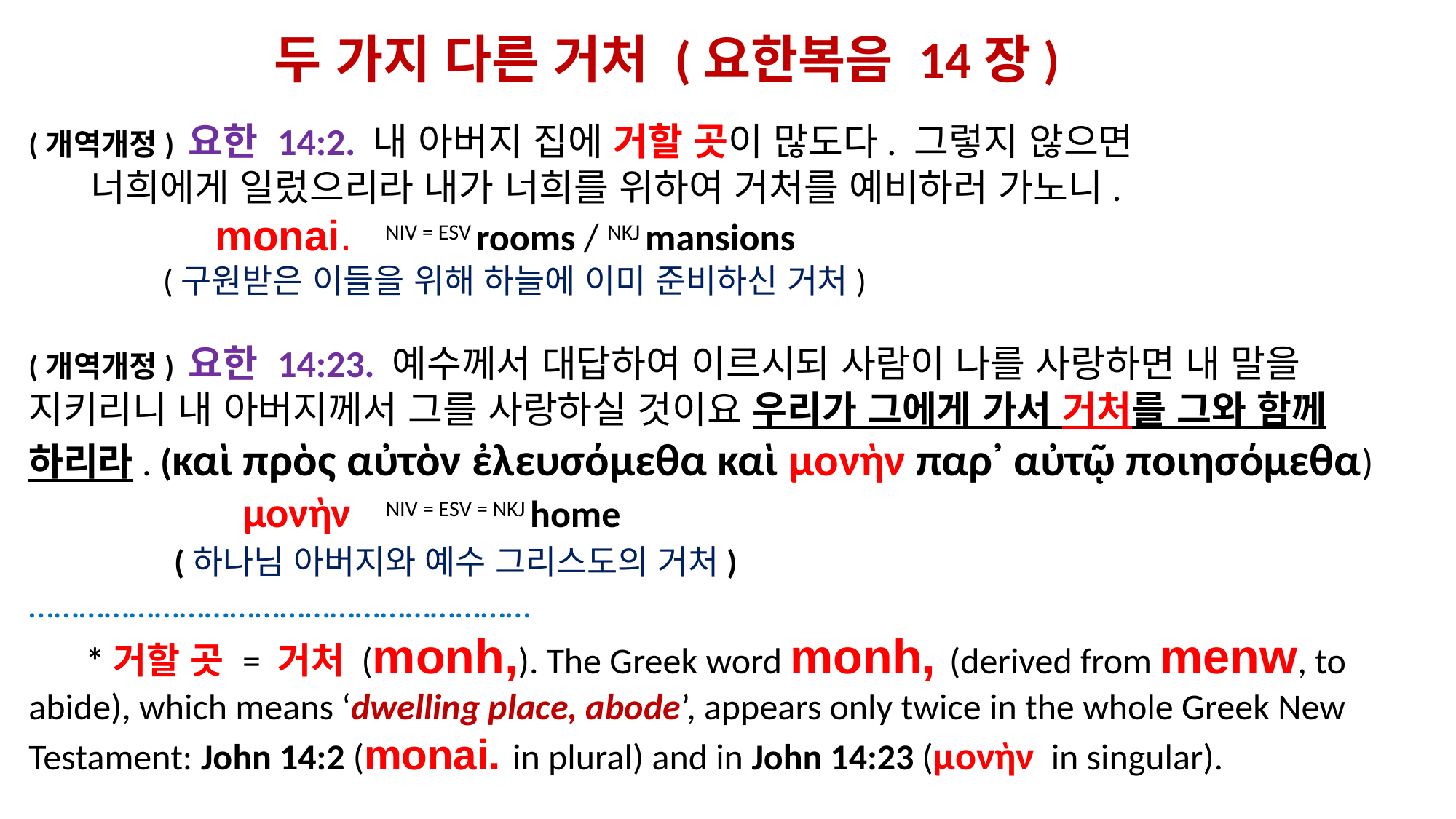

두 가지 다른 거처 (요한복음 14장)

(개역개정) 요한 14:2. 내 아버지 집에 거할 곳이 많도다. 그렇지 않으면
     너희에게 일렀으리라 내가 너희를 위하여 거처를 예비하러 가노니.
                                      monai.      NIV = ESV rooms / NKJ mansions
                  (구원받은 이들을 위해 하늘에 이미 준비하신 거처)

(개역개정) 요한 14:23. 예수께서 대답하여 이르시되 사람이 나를 사랑하면 내 말을 지키리니 내 아버지께서 그를 사랑하실 것이요 우리가 그에게 가서 거처를 그와 함께 하리라. (καὶ πρὸς αὐτὸν ἐλευσόμεθα καὶ μονὴν παρ᾽ αὐτῷ ποιησόμεθα)
                         μονὴν    NIV = ESV = NKJ home
                 (하나님 아버지와 예수 그리스도의 거처)
……………………………………………………
       *거할 곳 = 거처 (monh,). The Greek word monh, (derived from menw, to abide), which means ‘dwelling place, abode’, appears only twice in the whole Greek New Testament: John 14:2 (monai. in plural) and in John 14:23 (μονὴν  in singular).